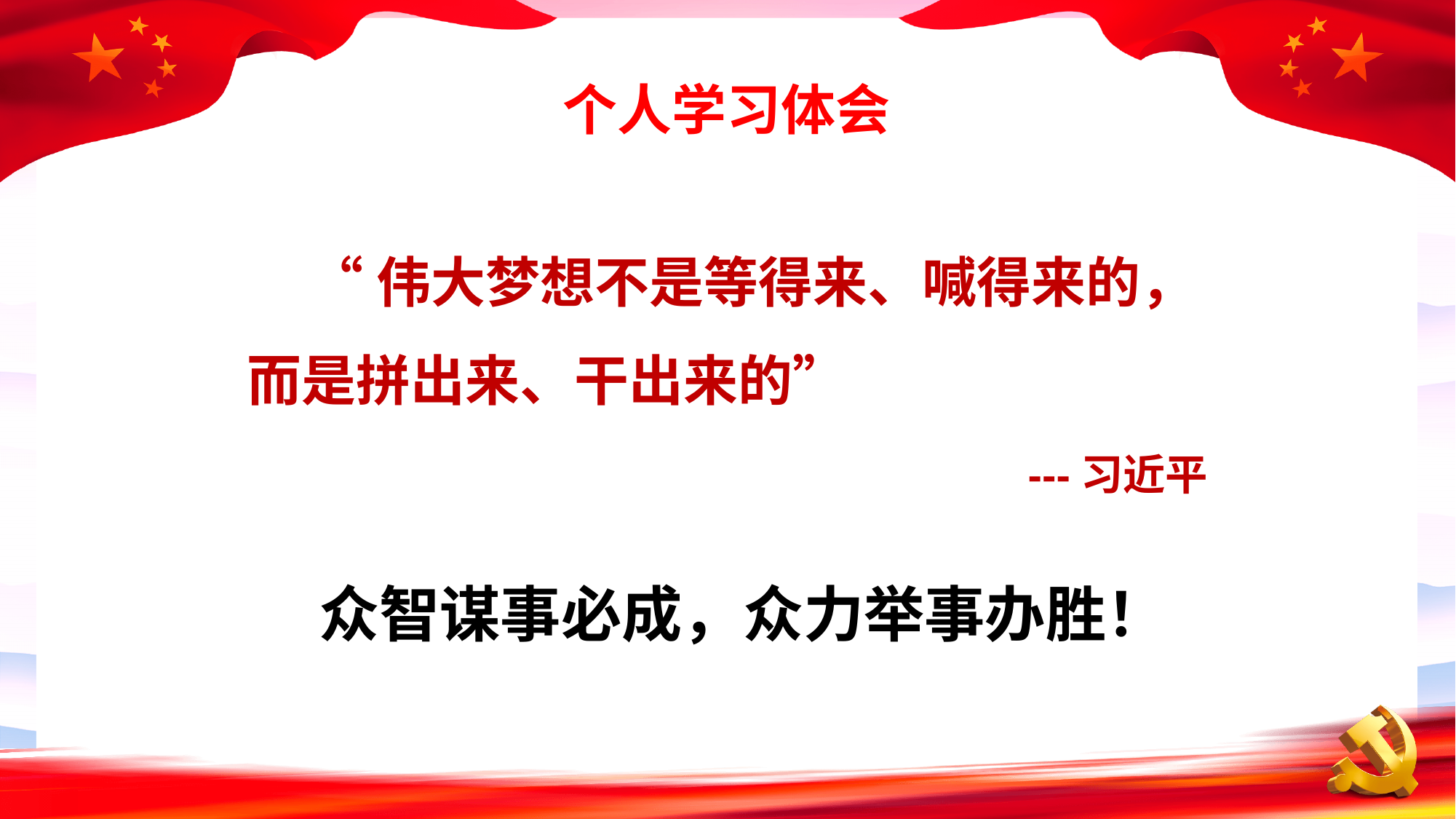

“伟大梦想不是等得来、喊得来的，而是拼出来、干出来的”
---习近平
众智谋事必成，众力举事办胜！